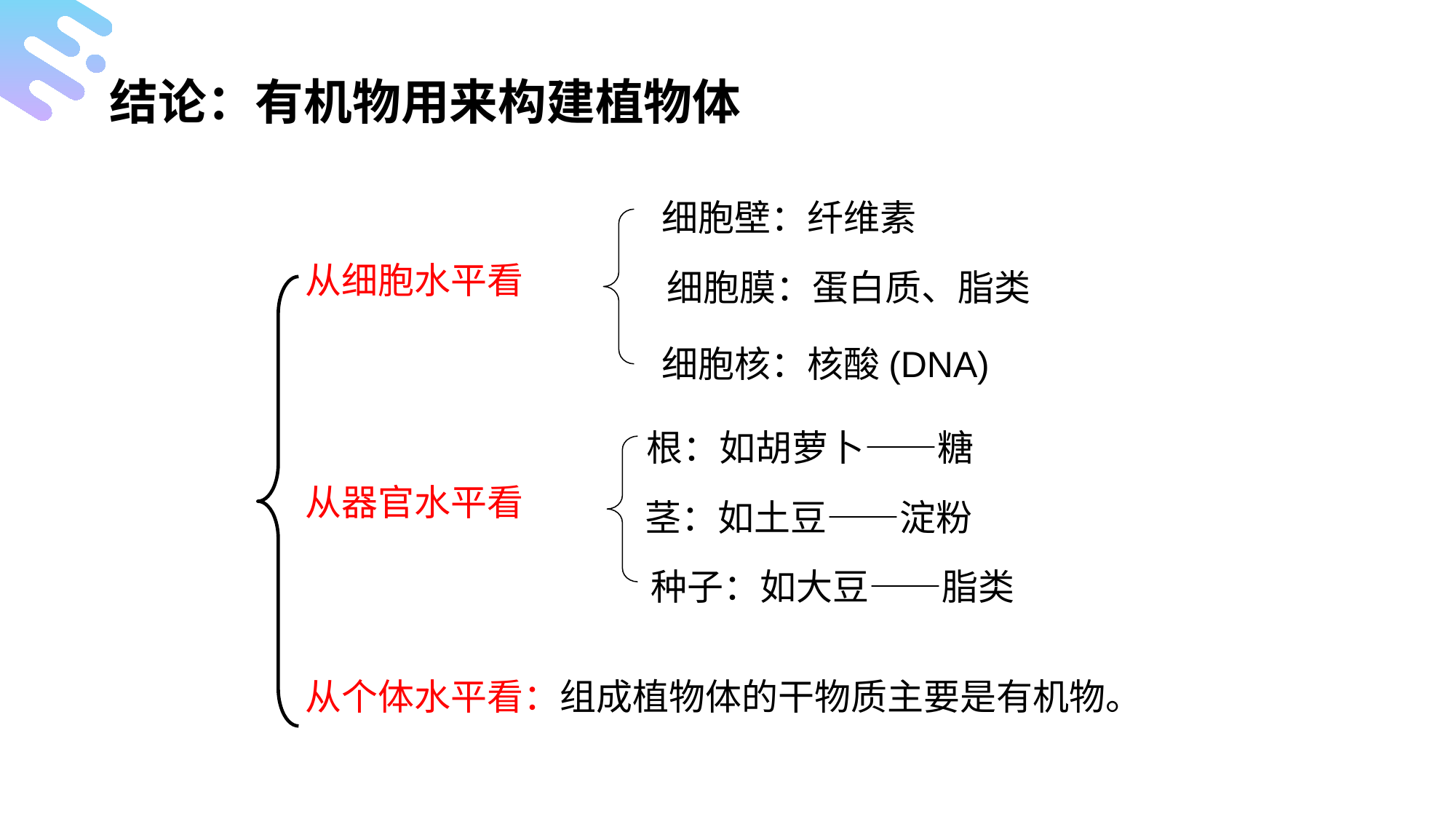

结论：有机物用来构建植物体
细胞壁：纤维素

从细胞水平看
  细胞膜：蛋白质、脂类

细胞核：核酸(DNA)
根：如胡萝卜——糖

从器官水平看
茎：如土豆——淀粉
种子：如大豆——脂类
从个体水平看：组成植物体的干物质主要是有机物。